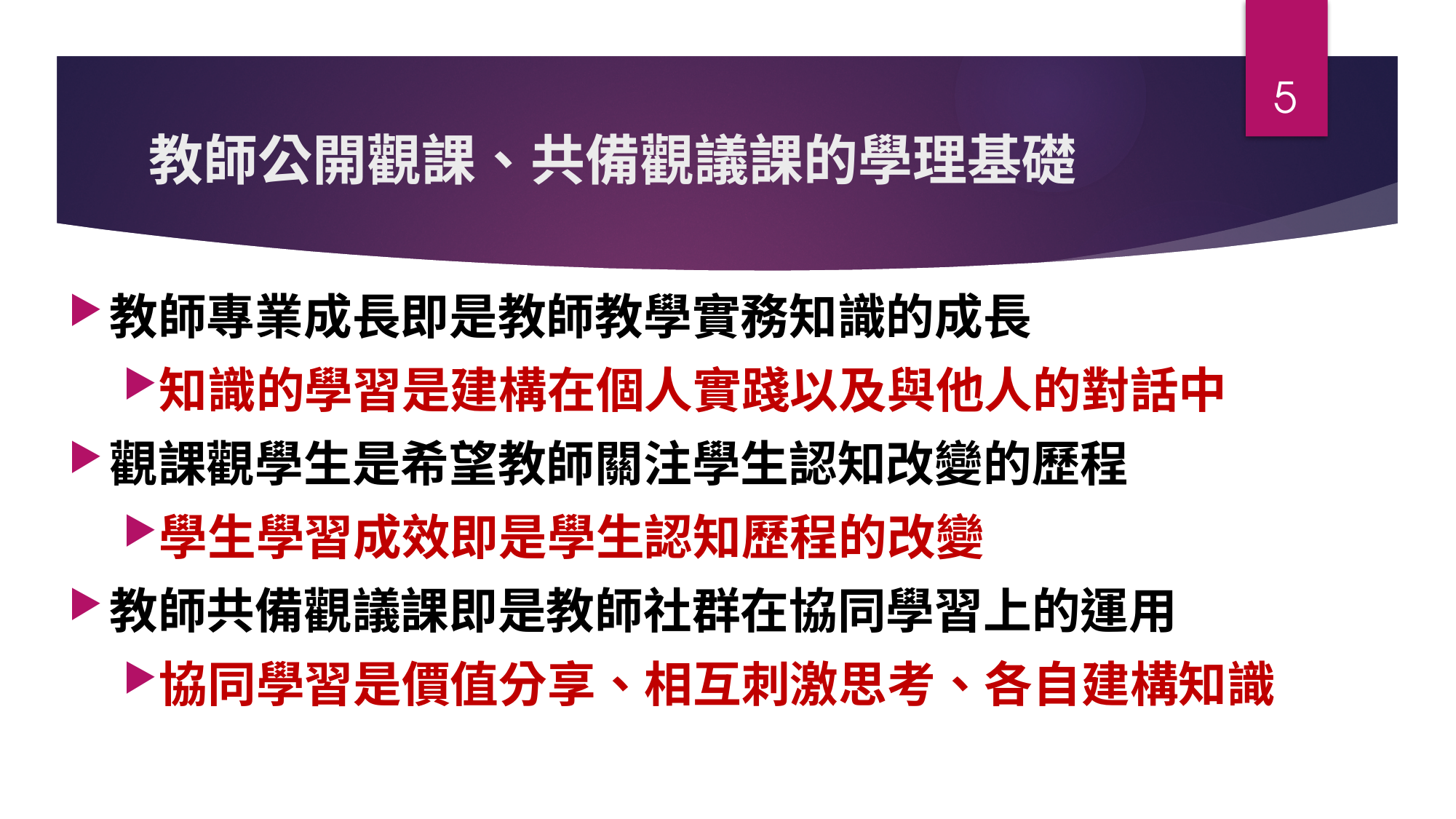

5
# 教師公開觀課、共備觀議課的學理基礎
教師專業成長即是教師教學實務知識的成長
知識的學習是建構在個人實踐以及與他人的對話中
觀課觀學生是希望教師關注學生認知改變的歷程
學生學習成效即是學生認知歷程的改變
教師共備觀議課即是教師社群在協同學習上的運用
協同學習是價值分享、相互刺激思考、各自建構知識